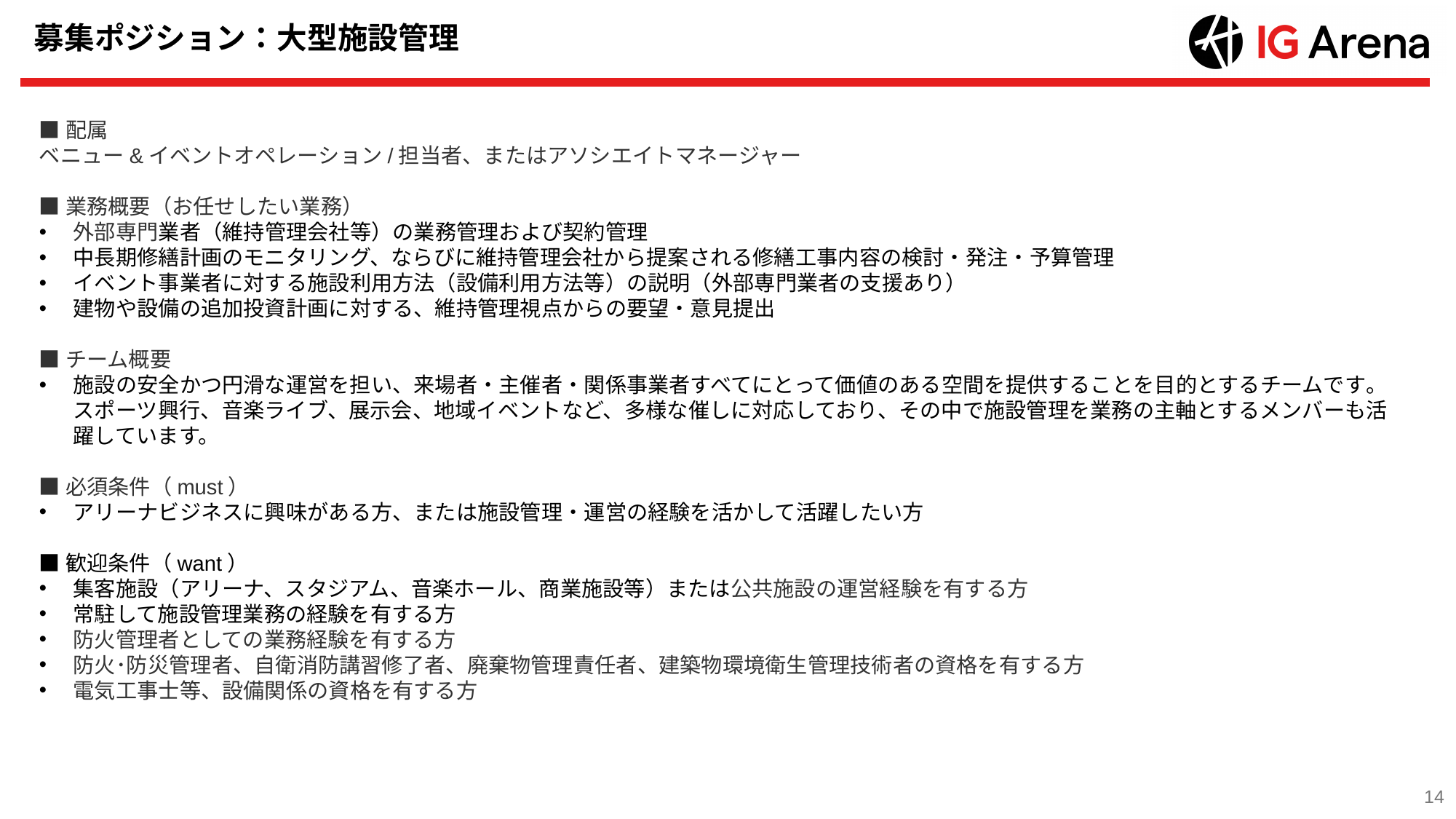

# 募集ポジション：大型施設管理
■配属
ベニュー&イベントオペレーション/担当者、またはアソシエイトマネージャー

■業務概要（お任せしたい業務）
外部専門業者（維持管理会社等）の業務管理および契約管理
中長期修繕計画のモニタリング、ならびに維持管理会社から提案される修繕工事内容の検討・発注・予算管理
イベント事業者に対する施設利用方法（設備利用方法等）の説明（外部専門業者の支援あり）
建物や設備の追加投資計画に対する、維持管理視点からの要望・意見提出

■チーム概要
施設の安全かつ円滑な運営を担い、来場者・主催者・関係事業者すべてにとって価値のある空間を提供することを目的とするチームです。スポーツ興行、音楽ライブ、展示会、地域イベントなど、多様な催しに対応しており、その中で施設管理を業務の主軸とするメンバーも活躍しています。

■必須条件（must）
アリーナビジネスに興味がある方、または施設管理・運営の経験を活かして活躍したい方

■歓迎条件（want）
集客施設（アリーナ、スタジアム、音楽ホール、商業施設等）または公共施設の運営経験を有する方
常駐して施設管理業務の経験を有する方
防火管理者としての業務経験を有する方
防火･防災管理者、自衛消防講習修了者、廃棄物管理責任者、建築物環境衛生管理技術者の資格を有する方
電気工事士等、設備関係の資格を有する方
14